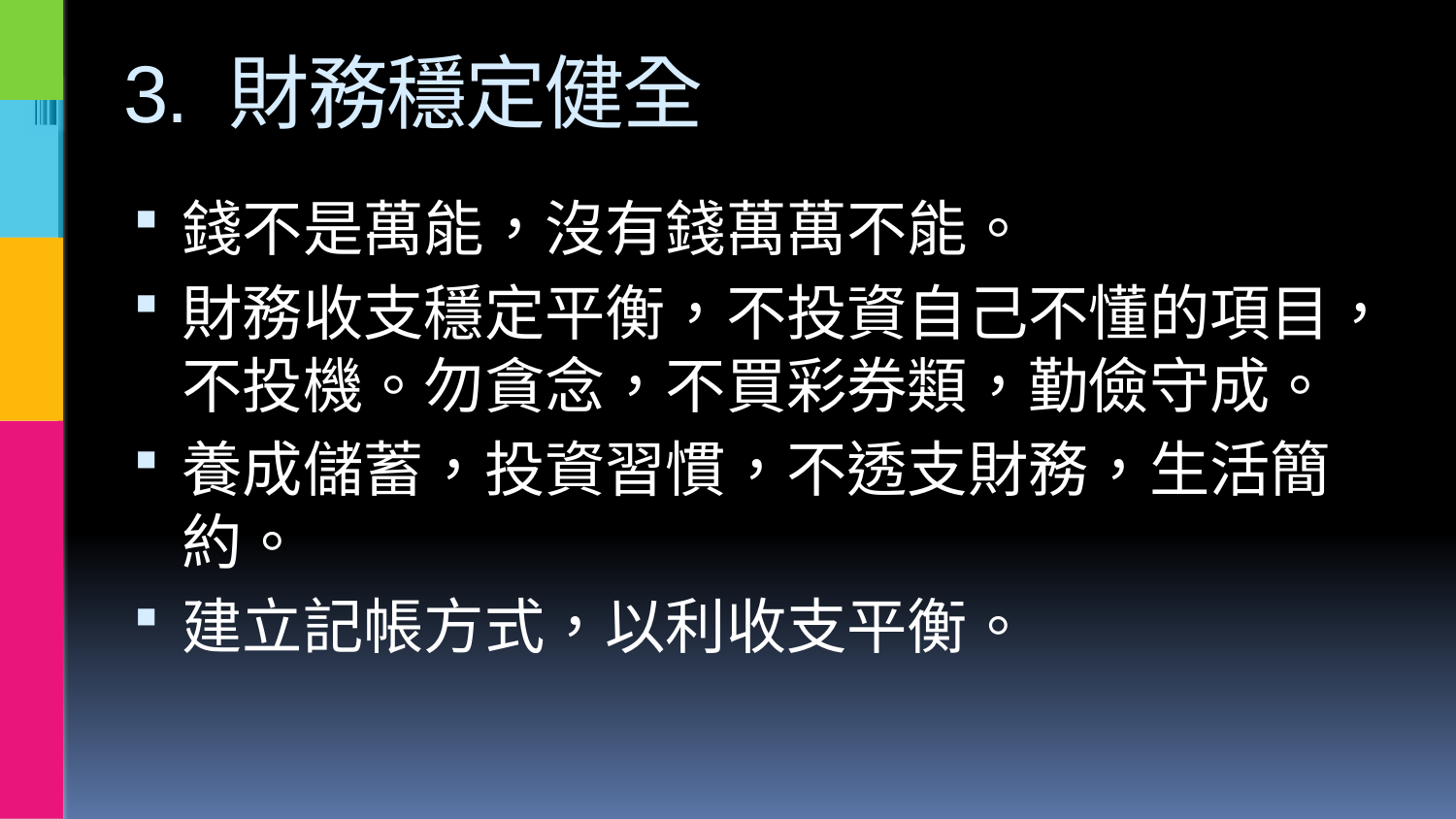

# 3. 財務穩定健全
錢不是萬能，沒有錢萬萬不能。
財務收支穩定平衡，不投資自己不懂的項目，不投機。勿貪念，不買彩券類，勤儉守成。
養成儲蓄，投資習慣，不透支財務，生活簡約。
建立記帳方式，以利收支平衡。